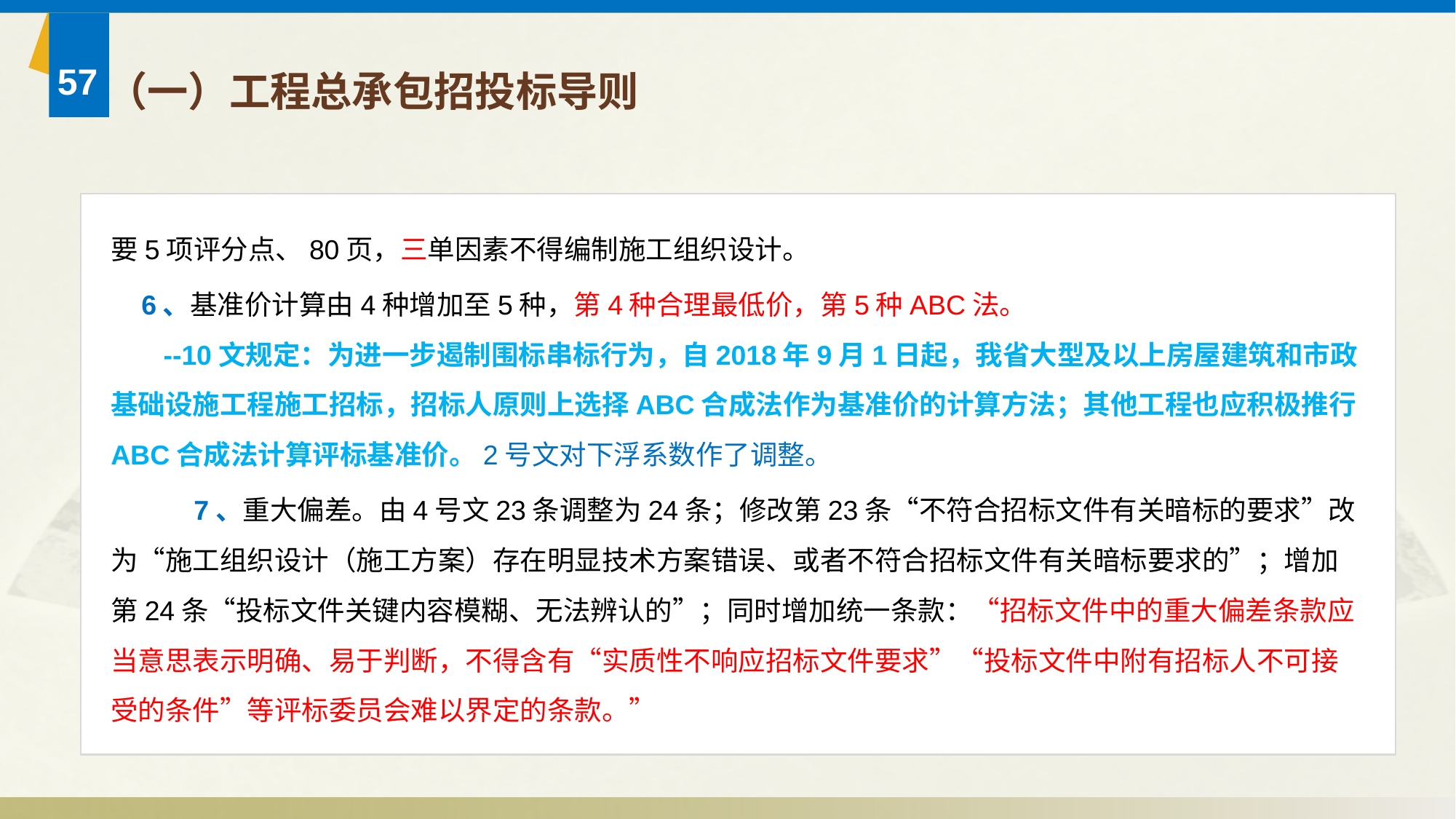

（一）工程总承包招投标导则

要5项评分点、80页，三单因素不得编制施工组织设计。
    6、基准价计算由4种增加至5种，第4种合理最低价，第5种ABC法。
--10文规定：为进一步遏制围标串标行为，自2018年9月1日起，我省大型及以上房屋建筑和市政基础设施工程施工招标，招标人原则上选择ABC合成法作为基准价的计算方法；其他工程也应积极推行ABC合成法计算评标基准价。2号文对下浮系数作了调整。
    7、重大偏差。由4号文23条调整为24条；修改第23条“不符合招标文件有关暗标的要求”改为“施工组织设计（施工方案）存在明显技术方案错误、或者不符合招标文件有关暗标要求的”；增加第24条“投标文件关键内容模糊、无法辨认的”；同时增加统一条款：“招标文件中的重大偏差条款应当意思表示明确、易于判断，不得含有“实质性不响应招标文件要求”“投标文件中附有招标人不可接受的条件”等评标委员会难以界定的条款。”